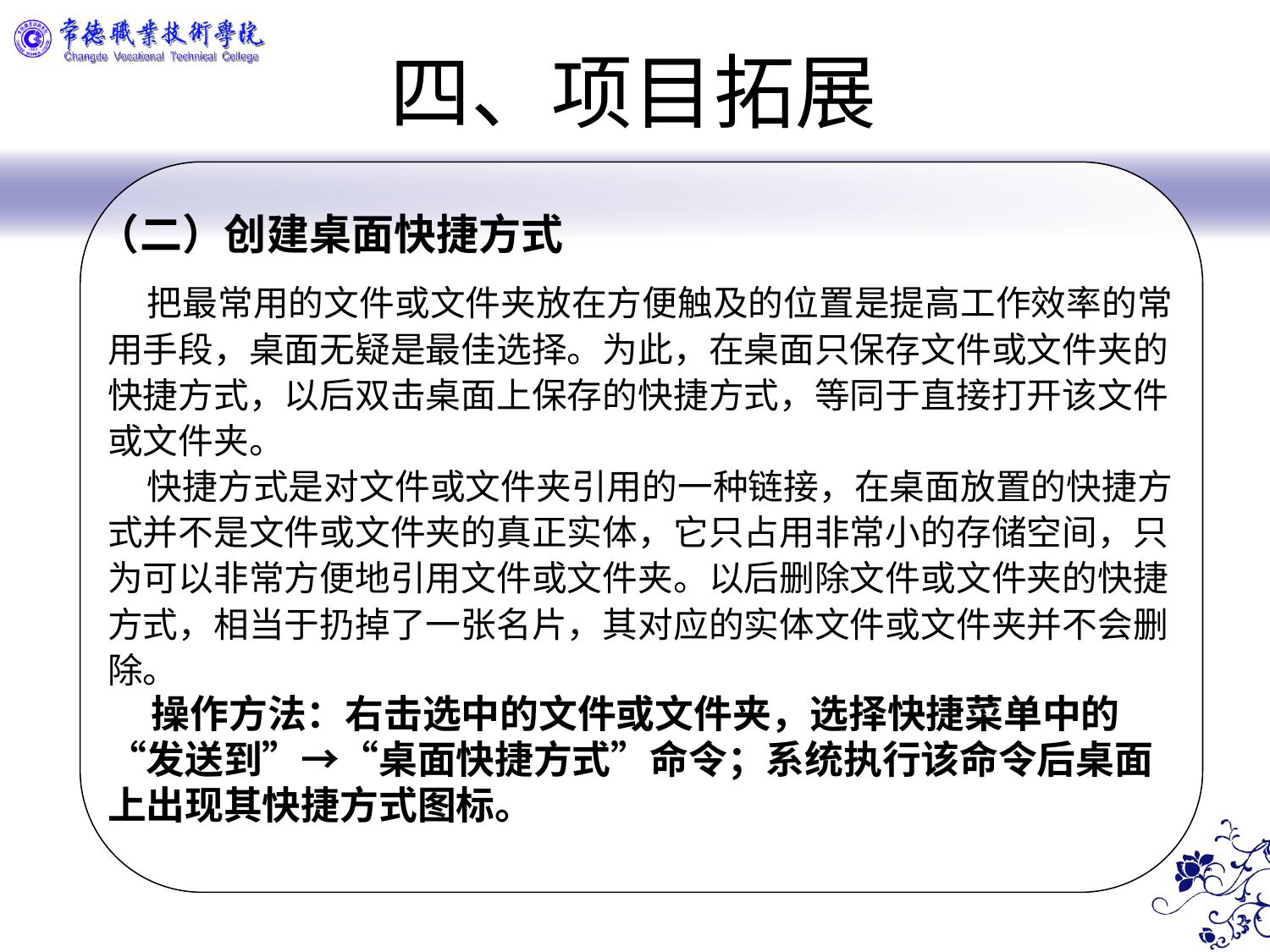

四、项目拓展

（二）创建桌面快捷方式

    把最常用的文件或文件夹放在方便触及的位置是提高工作效率的常用手段，桌面无疑是最佳选择。为此，在桌面只保存文件或文件夹的快捷方式，以后双击桌面上保存的快捷方式，等同于直接打开该文件或文件夹。
    快捷方式是对文件或文件夹引用的一种链接，在桌面放置的快捷方式并不是文件或文件夹的真正实体，它只占用非常小的存储空间，只为可以非常方便地引用文件或文件夹。以后删除文件或文件夹的快捷方式，相当于扔掉了一张名片，其对应的实体文件或文件夹并不会删除。
    操作方法：右击选中的文件或文件夹，选择快捷菜单中的“发送到”→“桌面快捷方式”命令；系统执行该命令后桌面上出现其快捷方式图标。